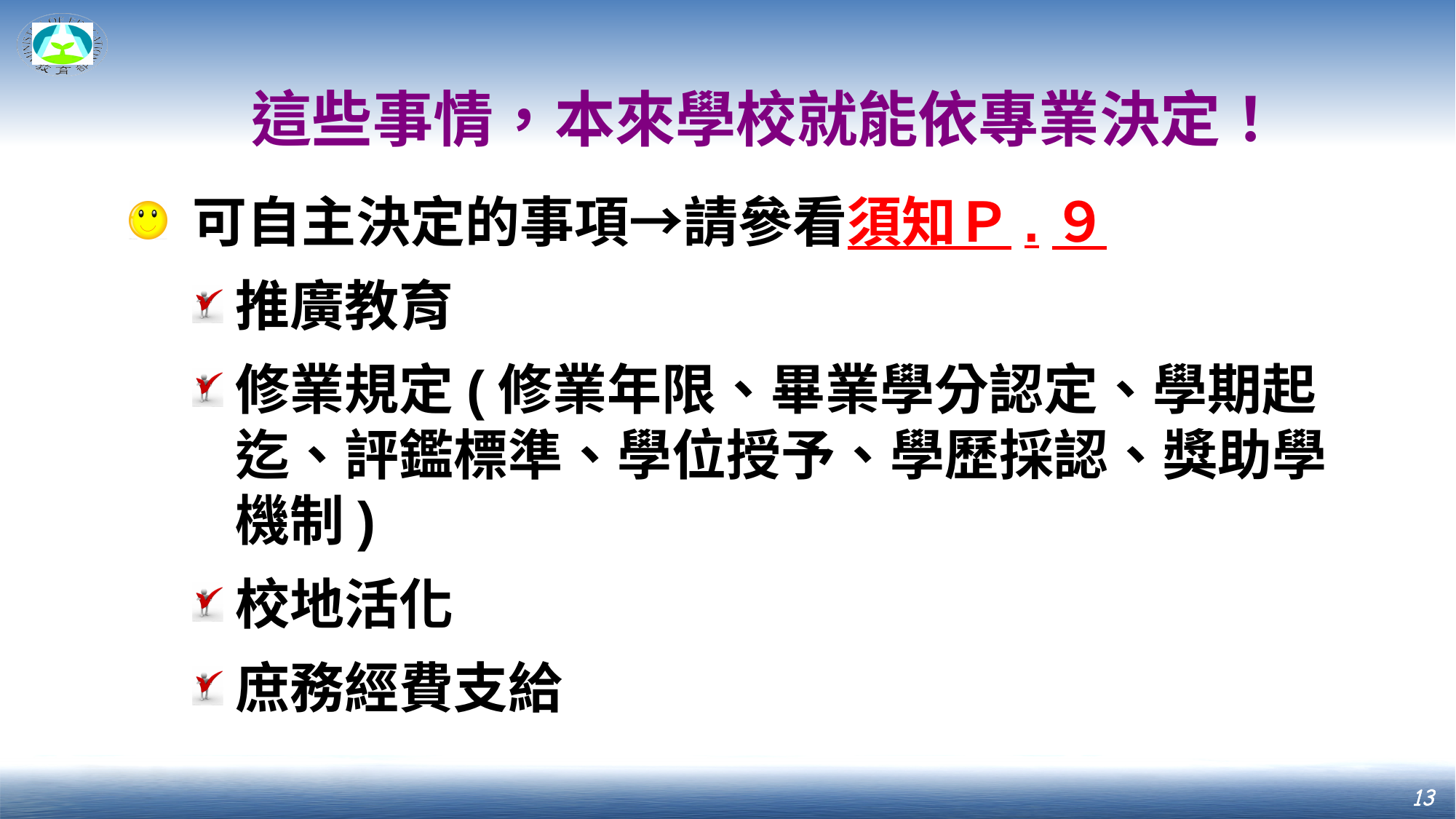

這些事情，本來學校就能依專業決定！
可自主決定的事項→請參看須知Ｐ.９
推廣教育
修業規定(修業年限、畢業學分認定、學期起迄、評鑑標準、學位授予、學歷採認、獎助學機制)
校地活化
庶務經費支給